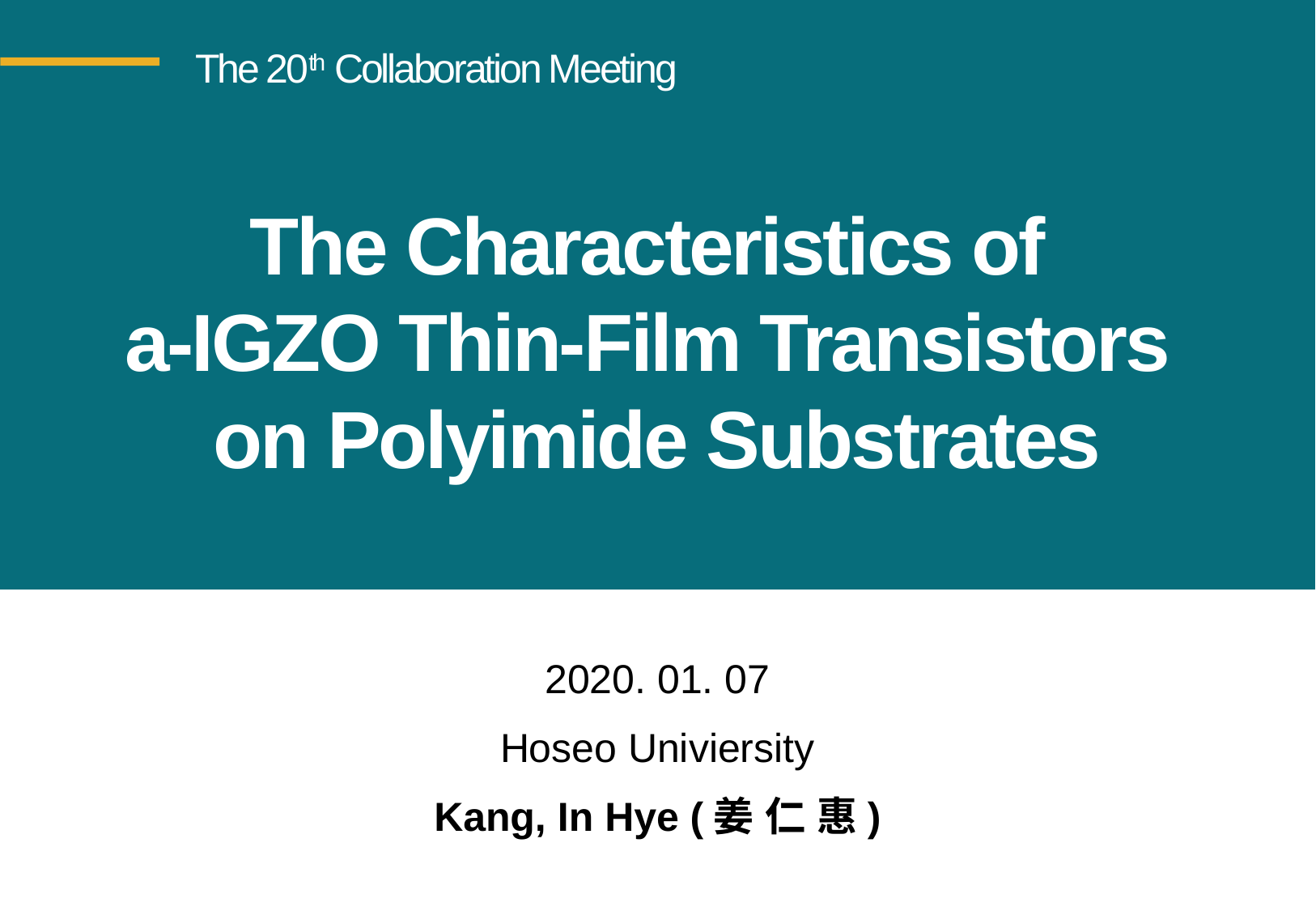

The 20th Collaboration Meeting​
The Characteristics of ​
a-IGZO Thin-Film Transistors ​
on Polyimide Substrates​
2020. 01. 07
Hoseo Univiersity
Kang, In Hye (姜 仁 惠)​